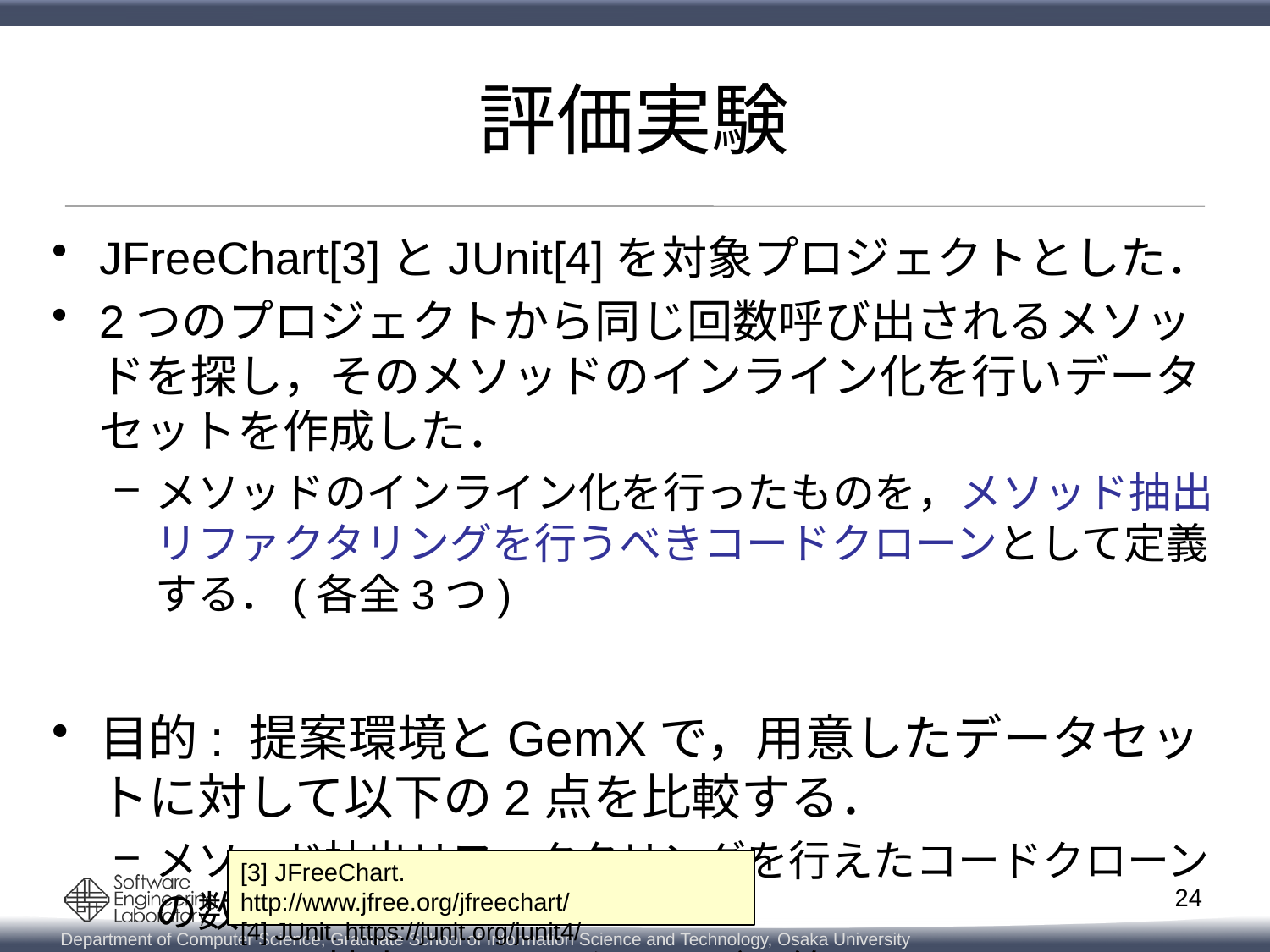

# 評価実験
JFreeChart[3]とJUnit[4]を対象プロジェクトとした．
2つのプロジェクトから同じ回数呼び出されるメソッドを探し，そのメソッドのインライン化を行いデータセットを作成した．
メソッドのインライン化を行ったものを，メソッド抽出リファクタリングを行うべきコードクローンとして定義する．(各全3つ)

目的: 提案環境とGemXで，用意したデータセットに対して以下の2点を比較する．
メソッド抽出リファクタリングを行えたコードクローンの数．
メソッド抽出リファクタリングを終えるまでにかかった時間．
[3] JFreeChart. http://www.jfree.org/jfreechart/
[4] JUnit. https://junit.org/junit4/
24